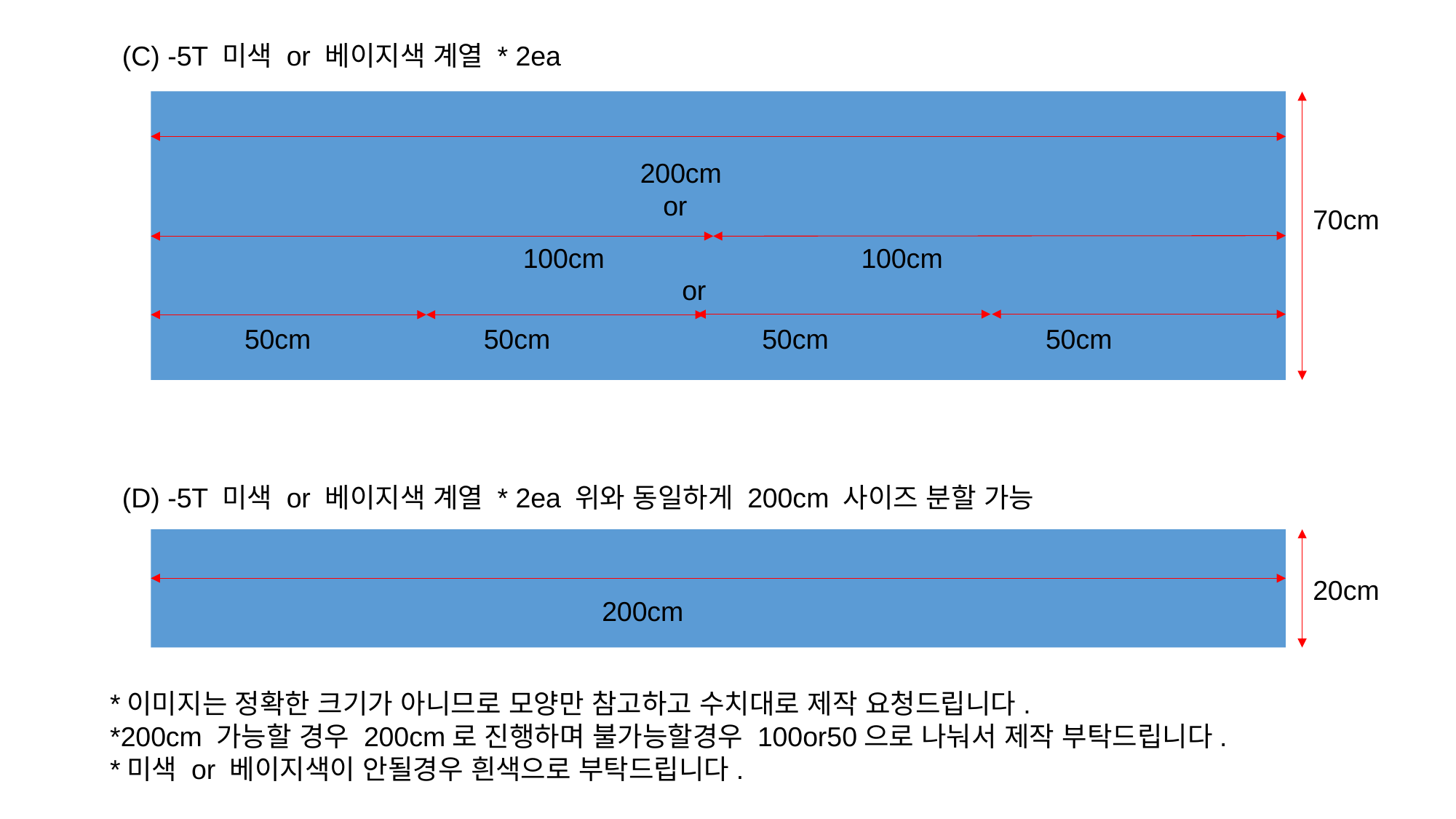

(C) -5T 미색 or 베이지색 계열 * 2ea

     200cm
        or
70cm
100cm
100cm
or
50cm
50cm
50cm
50cm
(D) -5T 미색 or 베이지색 계열 * 2ea 위와 동일하게 200cm 사이즈 분할 가능

20cm
200cm
*이미지는 정확한 크기가 아니므로 모양만 참고하고 수치대로 제작 요청드립니다.
*200cm 가능할 경우 200cm로 진행하며 불가능할경우 100or50으로 나눠서 제작 부탁드립니다.
*미색 or 베이지색이 안될경우 흰색으로 부탁드립니다.